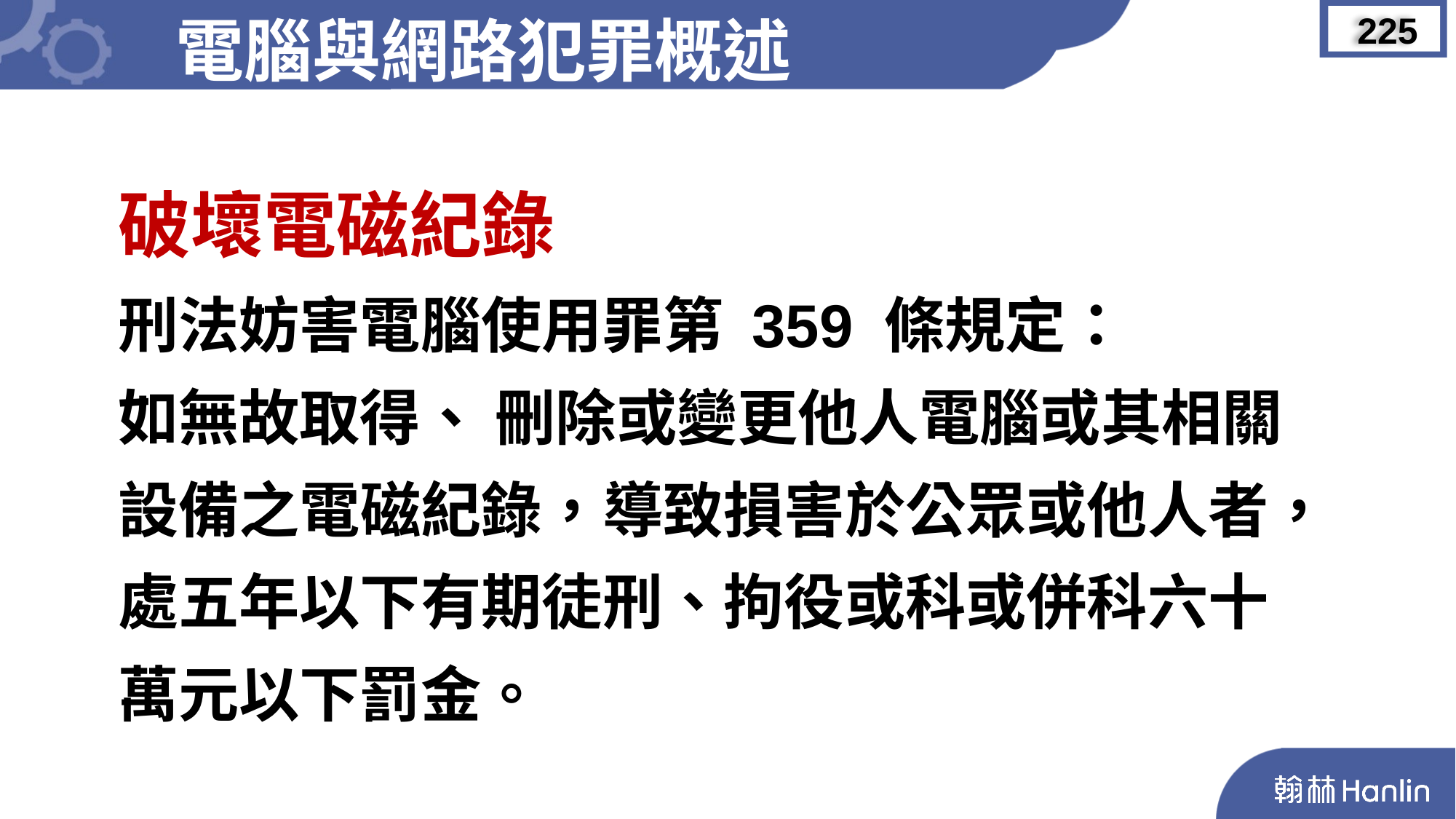

電腦與網路犯罪概述
225
破壞電磁紀錄
刑法妨害電腦使用罪第 359 條規定：
如無故取得、 刪除或變更他人電腦或其相關
設備之電磁紀錄，導致損害於公眾或他人者，
處五年以下有期徒刑、拘役或科或併科六十
萬元以下罰金。